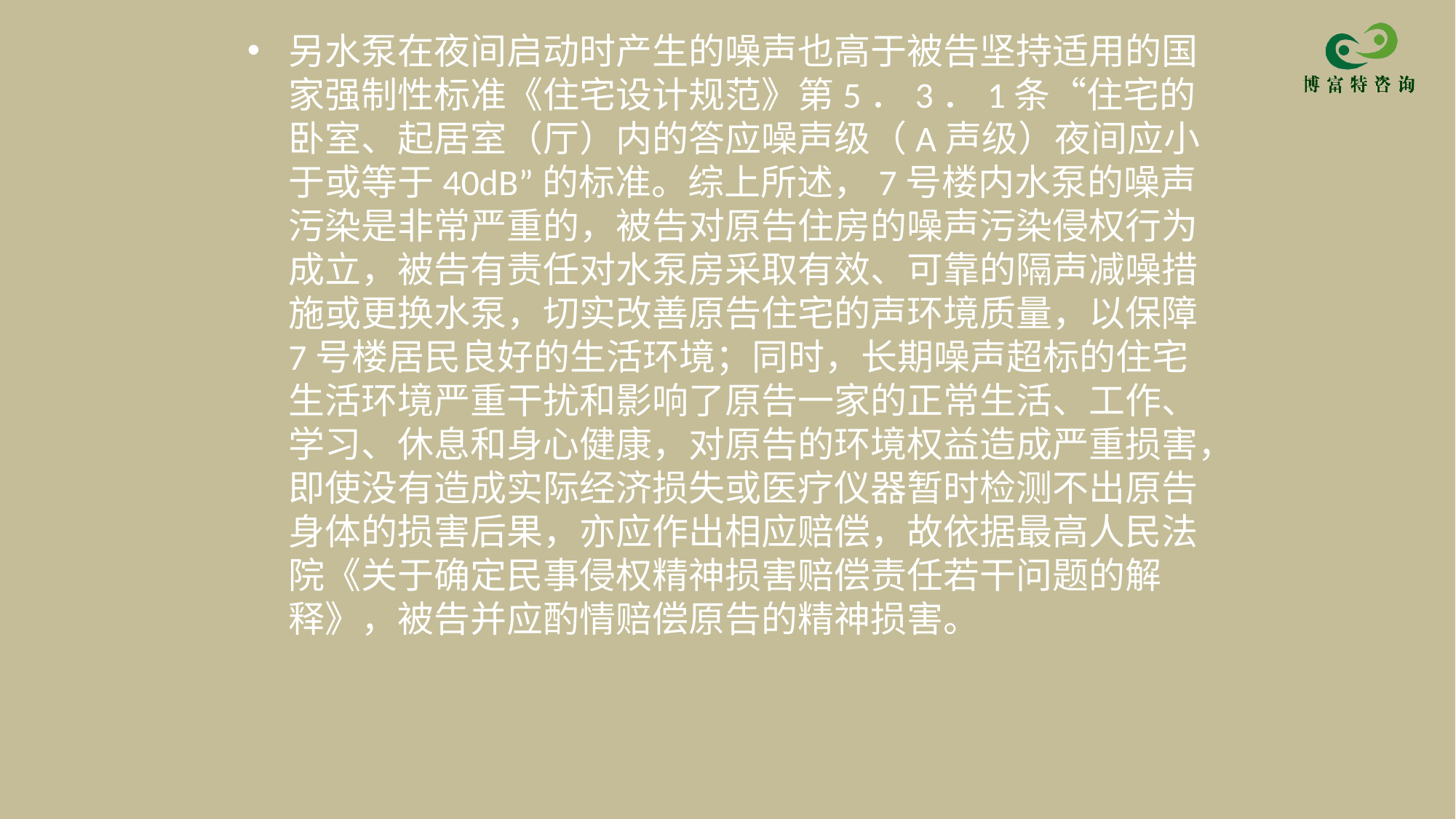

另水泵在夜间启动时产生的噪声也高于被告坚持适用的国家强制性标准《住宅设计规范》第5．3．1条“住宅的卧室、起居室（厅）内的答应噪声级（A声级）夜间应小于或等于40dB”的标准。综上所述，7号楼内水泵的噪声污染是非常严重的，被告对原告住房的噪声污染侵权行为成立，被告有责任对水泵房采取有效、可靠的隔声减噪措施或更换水泵，切实改善原告住宅的声环境质量，以保障7号楼居民良好的生活环境；同时，长期噪声超标的住宅生活环境严重干扰和影响了原告一家的正常生活、工作、学习、休息和身心健康，对原告的环境权益造成严重损害，即使没有造成实际经济损失或医疗仪器暂时检测不出原告身体的损害后果，亦应作出相应赔偿，故依据最高人民法院《关于确定民事侵权精神损害赔偿责任若干问题的解释》，被告并应酌情赔偿原告的精神损害。
#